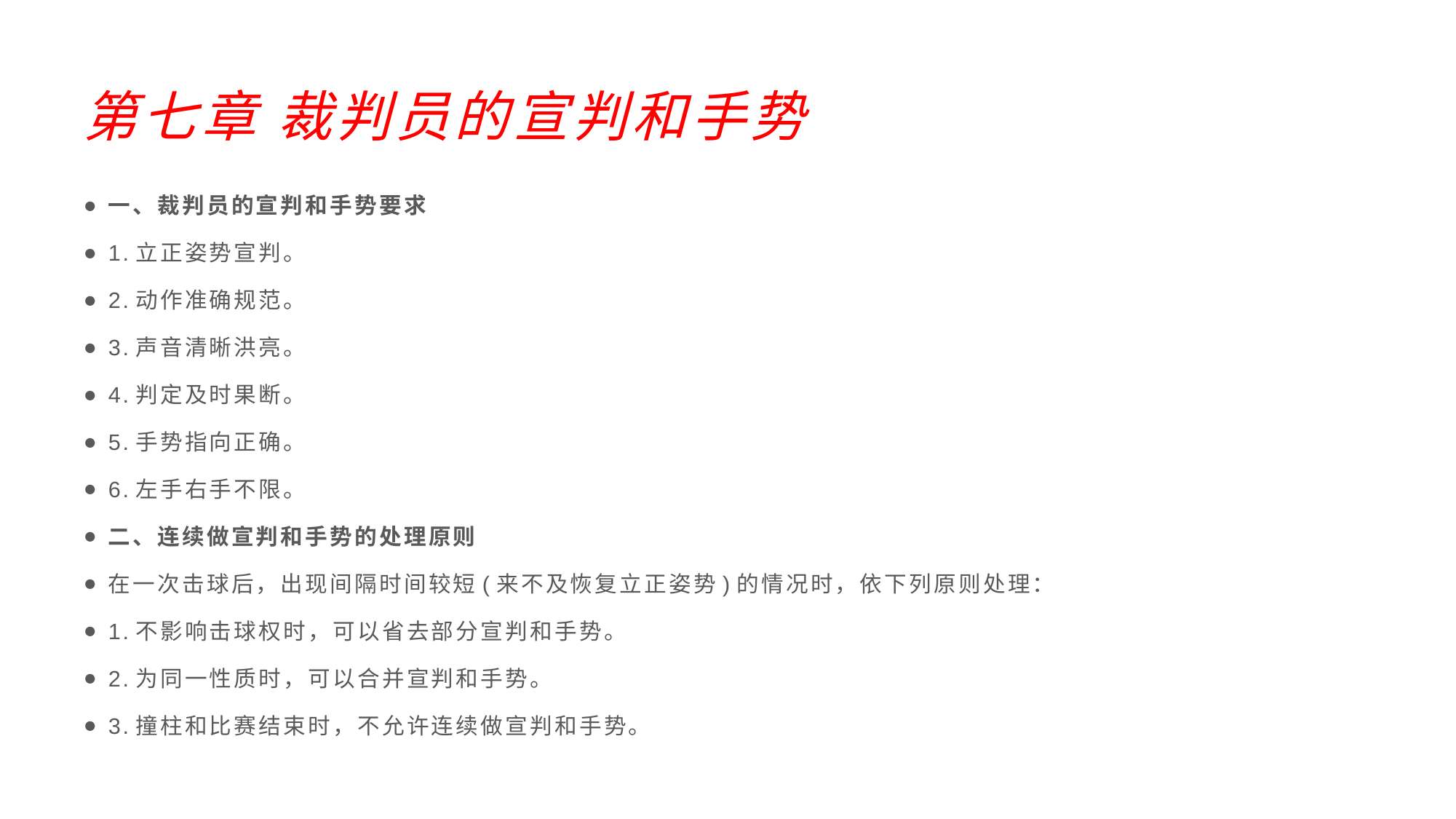

# 第七章 裁判员的宣判和手势
一、裁判员的宣判和手势要求
1.立正姿势宣判。
2.动作准确规范。
3.声音清晰洪亮。
4.判定及时果断。
5.手势指向正确。
6.左手右手不限。
二、连续做宣判和手势的处理原则
在一次击球后，出现间隔时间较短(来不及恢复立正姿势)的情况时，依下列原则处理：
1.不影响击球权时，可以省去部分宣判和手势。
2.为同一性质时，可以合并宣判和手势。
3.撞柱和比赛结束时，不允许连续做宣判和手势。